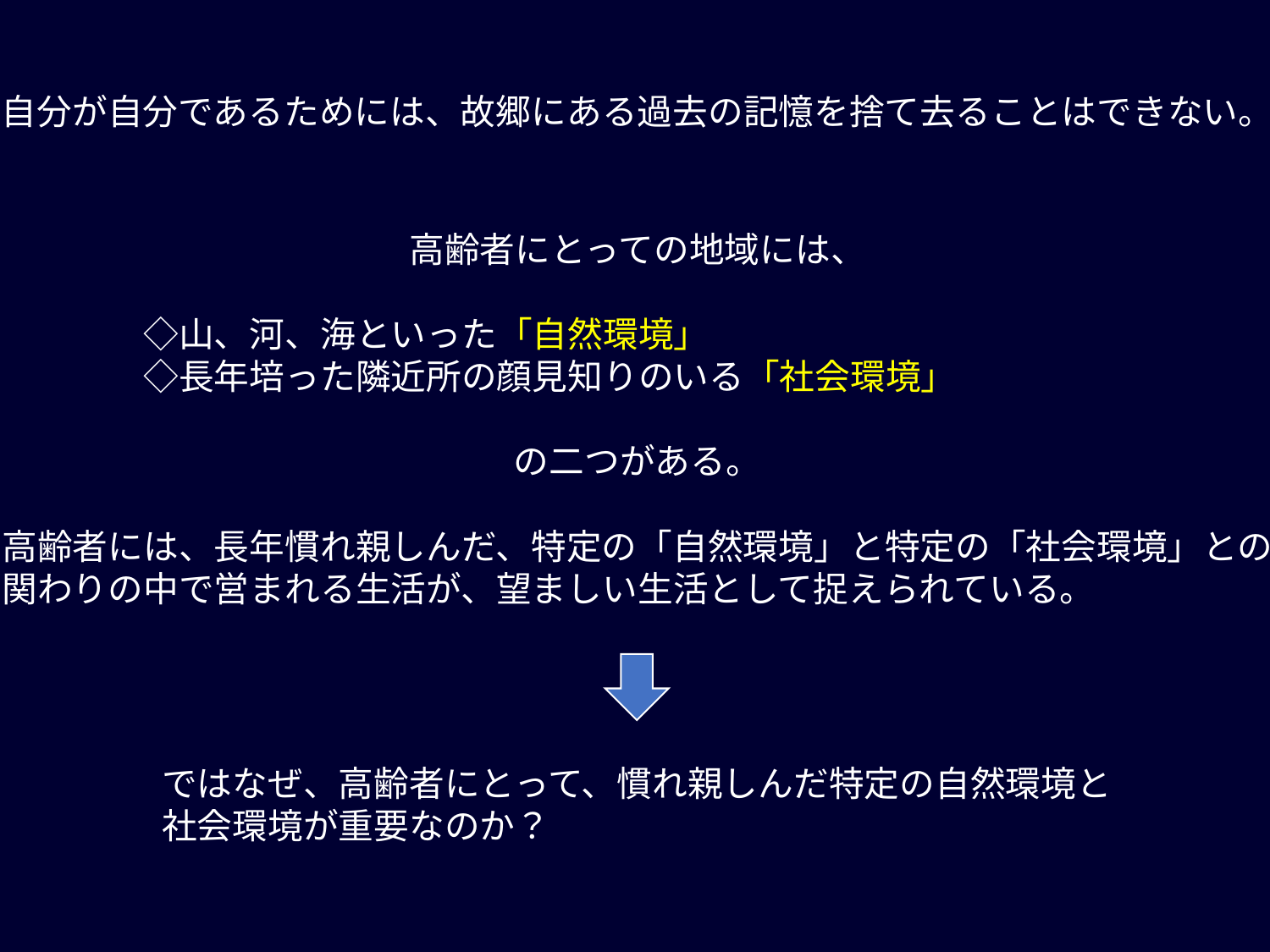

自分が自分であるためには、故郷にある過去の記憶を捨て去ることはできない。
高齢者にとっての地域には、

　　　　◇山、河、海といった「自然環境」
　　　　◇長年培った隣近所の顔見知りのいる「社会環境」

の二つがある。

高齢者には、長年慣れ親しんだ、特定の「自然環境」と特定の「社会環境」との
関わりの中で営まれる生活が、望ましい生活として捉えられている。

ではなぜ、高齢者にとって、慣れ親しんだ特定の自然環境と
社会環境が重要なのか？